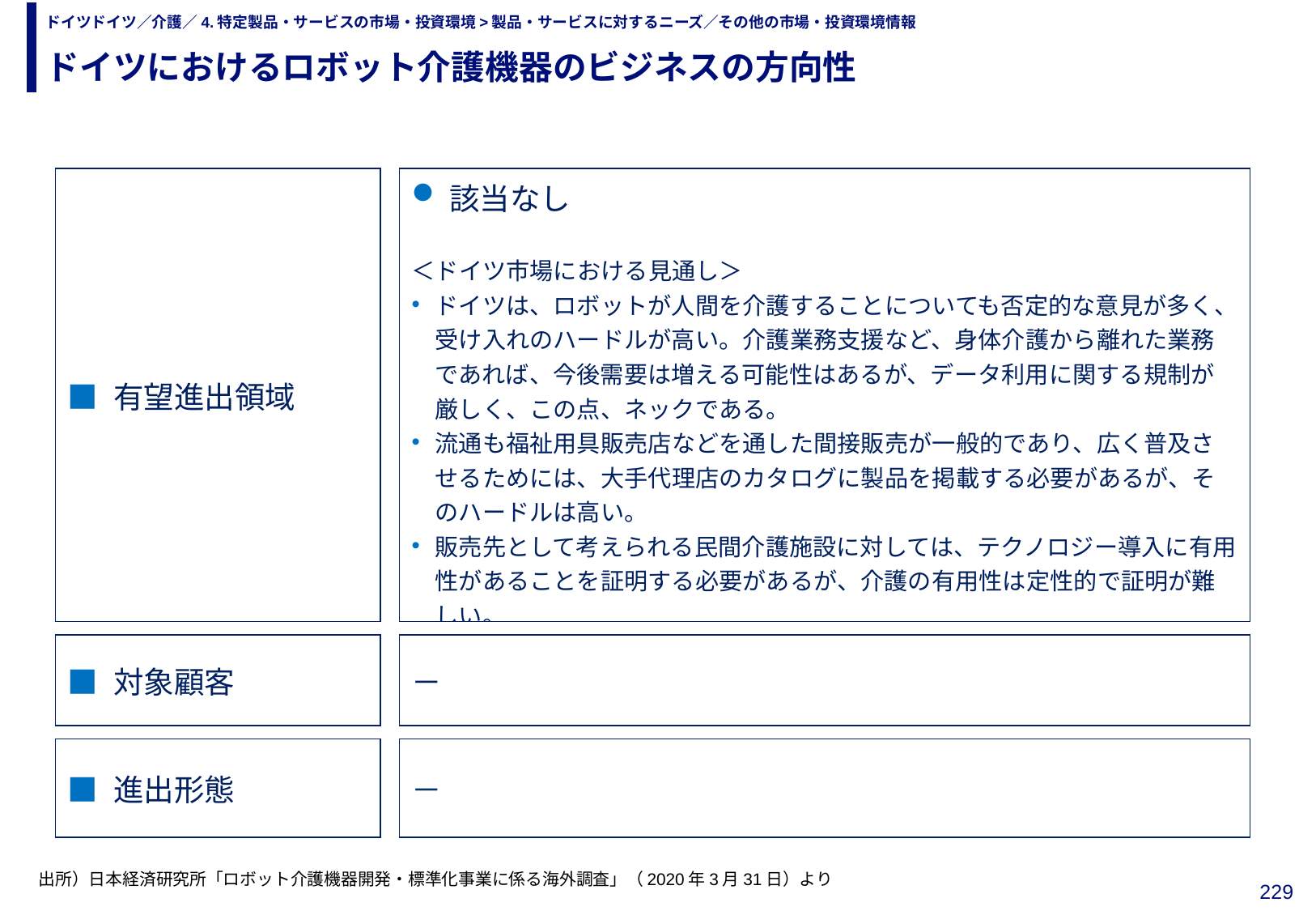

ドイツにおけるロボット介護機器のビジネスの方向性
# ドイツドイツ／介護／4.特定製品・サービスの市場・投資環境>製品・サービスに対するニーズ／その他の市場・投資環境情報
| ■ 有望進出領域 |  | 該当なし ＜ドイツ市場における見通し＞ ドイツは、ロボットが人間を介護することについても否定的な意見が多く、受け入れのハードルが高い。介護業務支援など、身体介護から離れた業務であれば、今後需要は増える可能性はあるが、データ利用に関する規制が厳しく、この点、ネックである。 流通も福祉用具販売店などを通した間接販売が一般的であり、広く普及させるためには、大手代理店のカタログに製品を掲載する必要があるが、そのハードルは高い。 販売先として考えられる民間介護施設に対しては、テクノロジー導入に有用性があることを証明する必要があるが、介護の有用性は定性的で証明が難しい。 以上の状況を鑑みて、ドイツにおいて有望な進出領域はないと判断した。 |
| --- | --- | --- |
|  |  |  |
| ■ 対象顧客 |  | － |
|  |  |  |
| ■ 進出形態 |  | － |
出所）日本経済研究所「ロボット介護機器開発・標準化事業に係る海外調査」（2020年3月31日）より